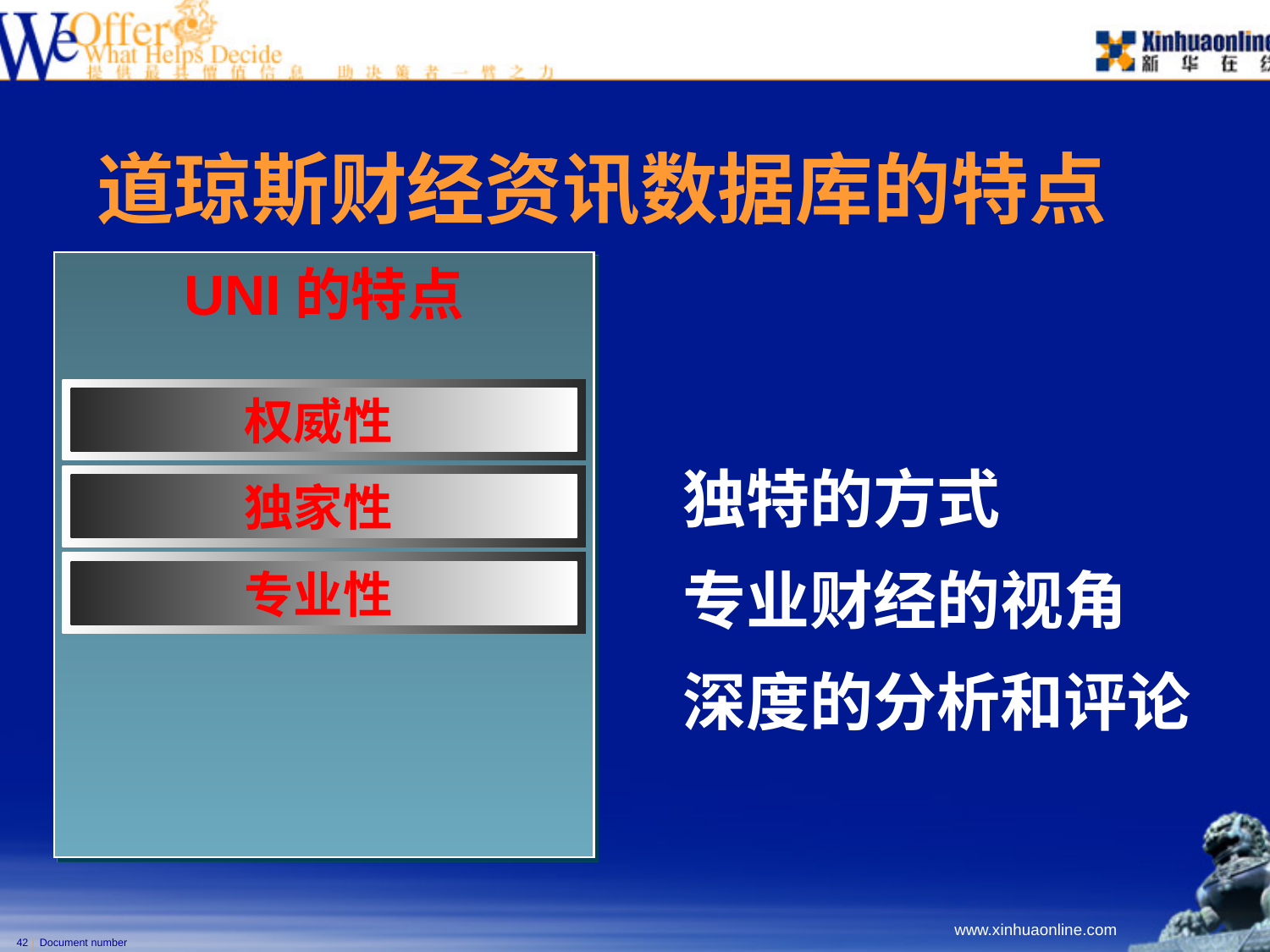

道琼斯财经资讯数据库的特点

UNI的特点

权威性
独特的方式
专业财经的视角
深度的分析和评论

独家性

专业性
Document number
42